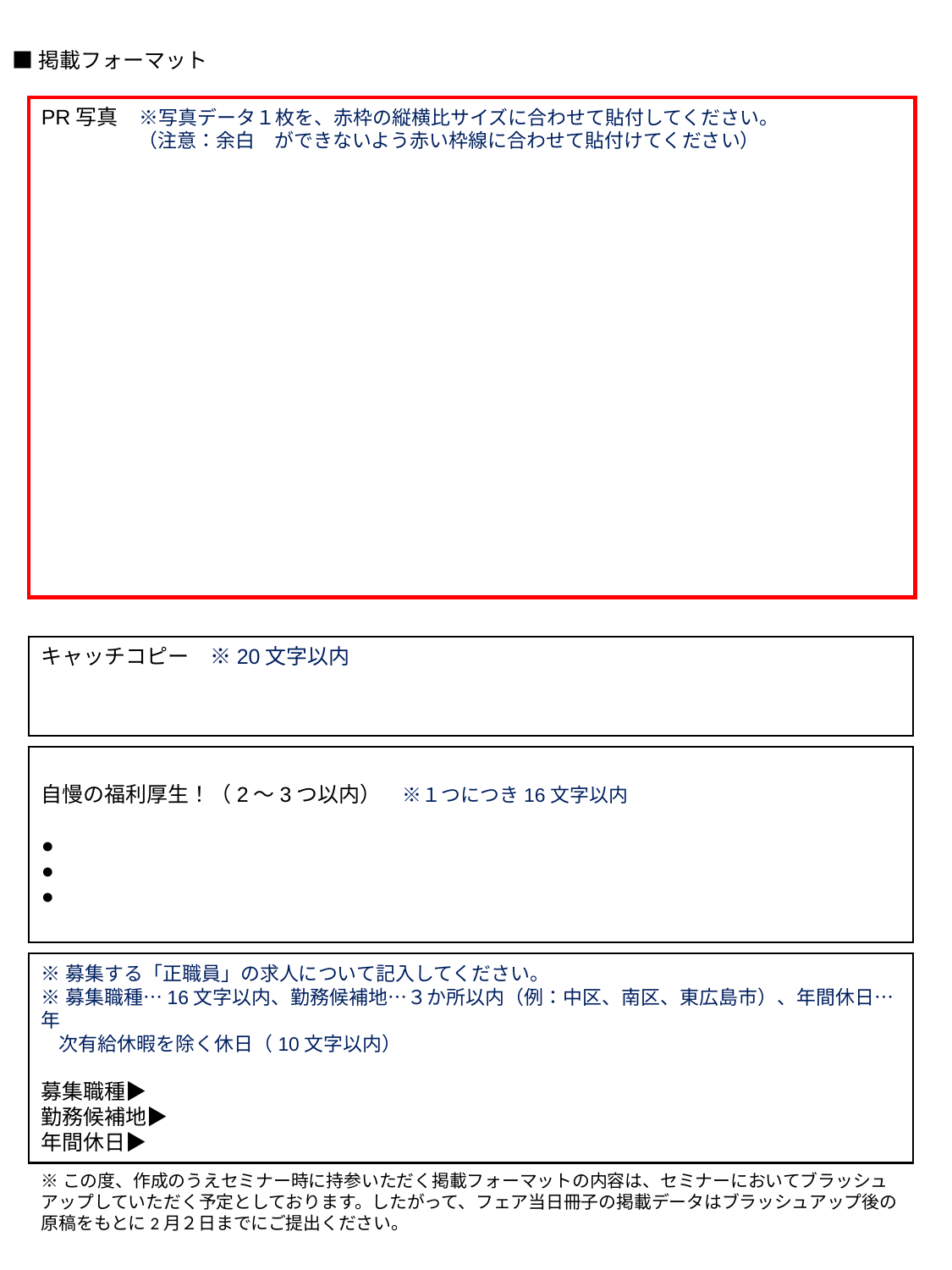

■掲載フォーマット
PR写真　※写真データ１枚を、赤枠の縦横比サイズに合わせて貼付してください。
　　　　　（注意：余白　ができないよう赤い枠線に合わせて貼付けてください）
キャッチコピー　※20文字以内

自慢の福利厚生！（2～3つ以内）　※１つにつき16文字以内

●
●
●
※募集する「正職員」の求人について記入してください。
※募集職種…16文字以内、勤務候補地…３か所以内（例：中区、南区、東広島市）、年間休日…年
   次有給休暇を除く休日（10文字以内）

募集職種▶
勤務候補地▶
年間休日▶
※この度、作成のうえセミナー時に持参いただく掲載フォーマットの内容は、セミナーにおいてブラッシュアップしていただく予定としております。したがって、フェア当日冊子の掲載データはブラッシュアップ後の原稿をもとに2月２日までにご提出ください。